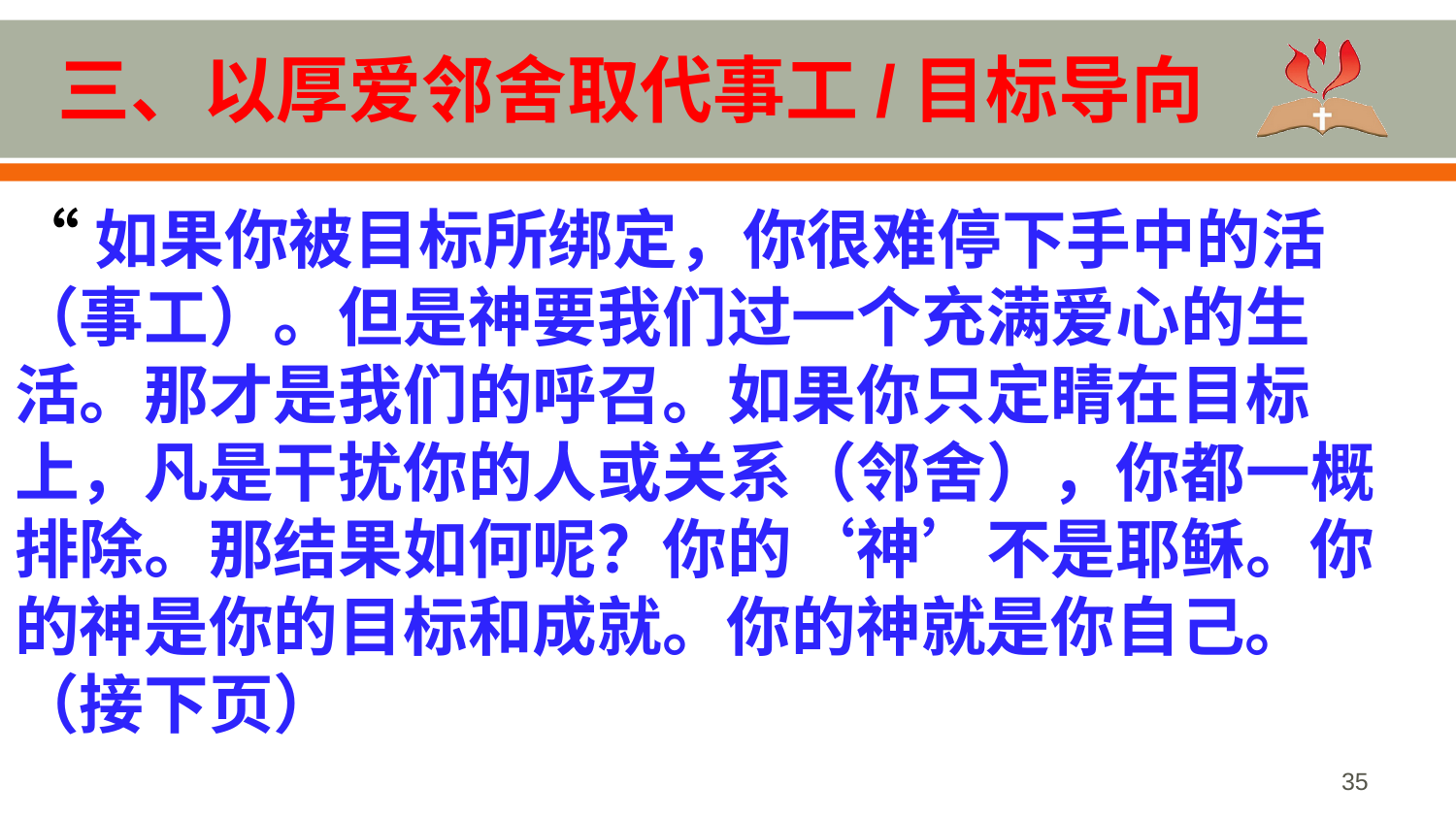

# 三、以厚爱邻舍取代事工/目标导向
“如果你被目标所绑定，你很难停下手中的活（事工）。但是神要我们过一个充满爱心的生活。那才是我们的呼召。如果你只定睛在目标上，凡是干扰你的人或关系（邻舍），你都一概排除。那结果如何呢？你的‘神’不是耶稣。你的神是你的目标和成就。你的神就是你自己。（接下页）
35